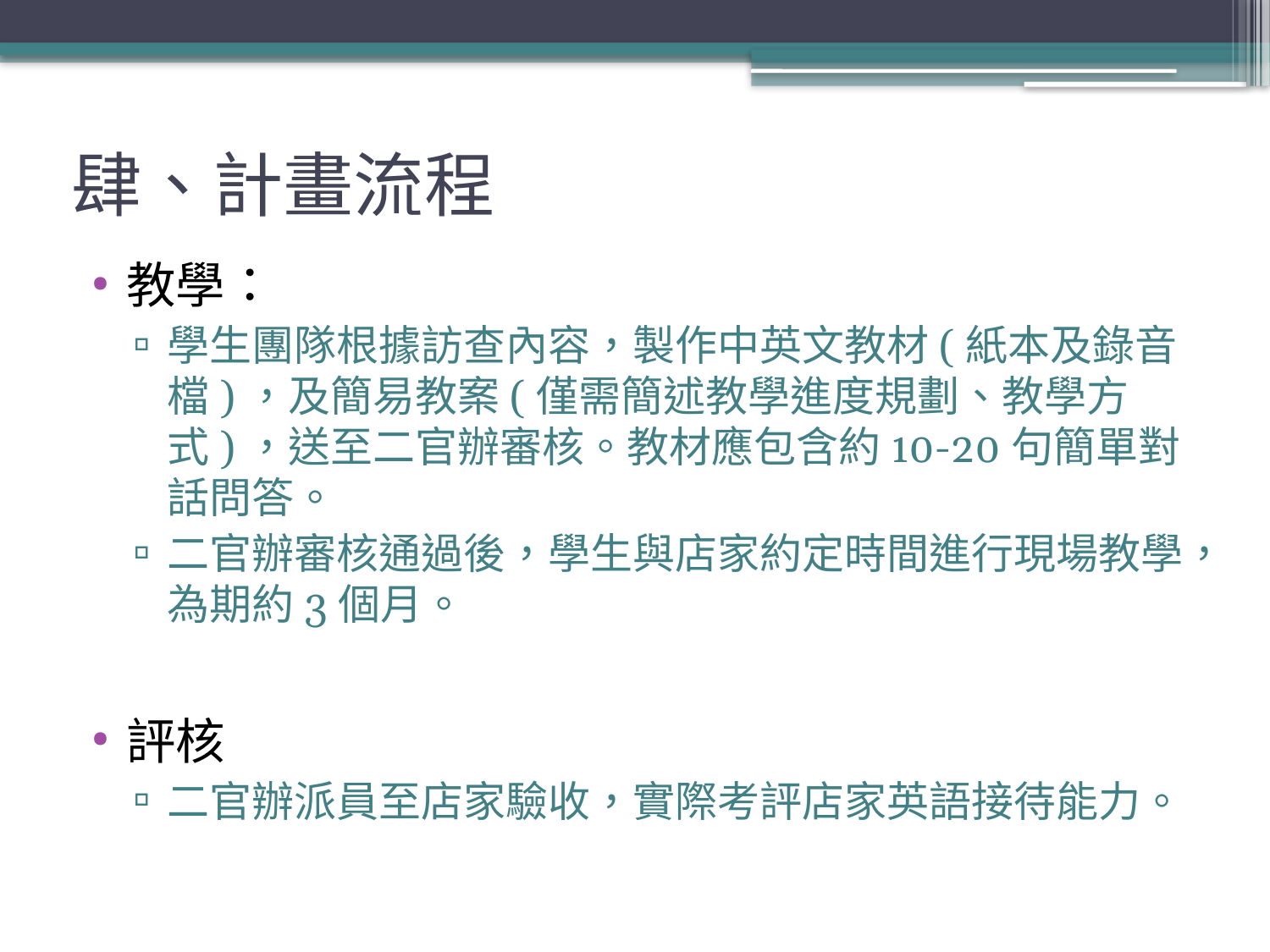

# 肆、計畫流程
教學：
學生團隊根據訪查內容，製作中英文教材(紙本及錄音檔)，及簡易教案(僅需簡述教學進度規劃、教學方式)，送至二官辦審核。教材應包含約10-20句簡單對話問答。
二官辦審核通過後，學生與店家約定時間進行現場教學，為期約3個月。

評核
二官辦派員至店家驗收，實際考評店家英語接待能力。